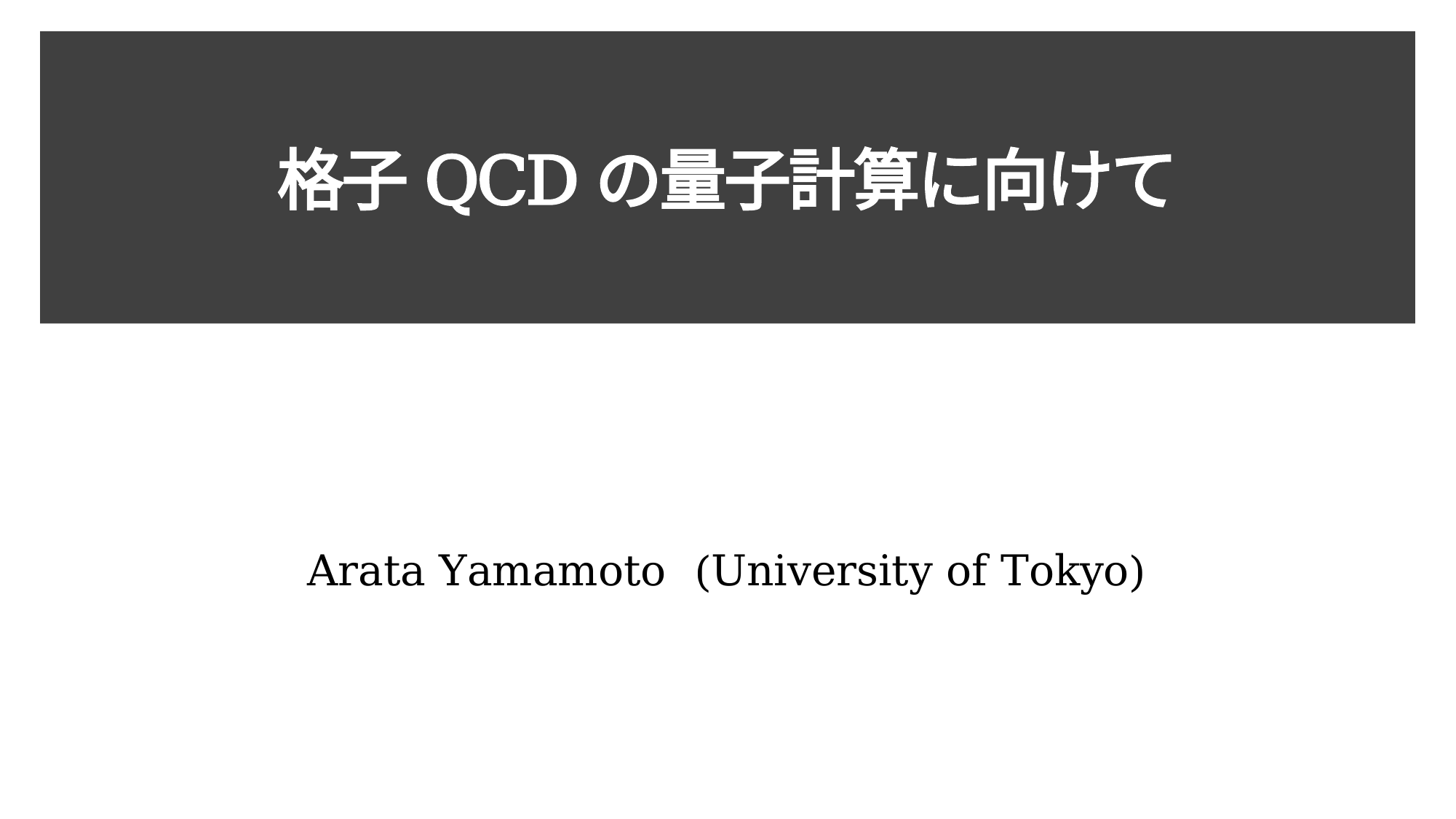

# 格子QCDの量子計算に向けて
Arata Yamamoto  (University of Tokyo)